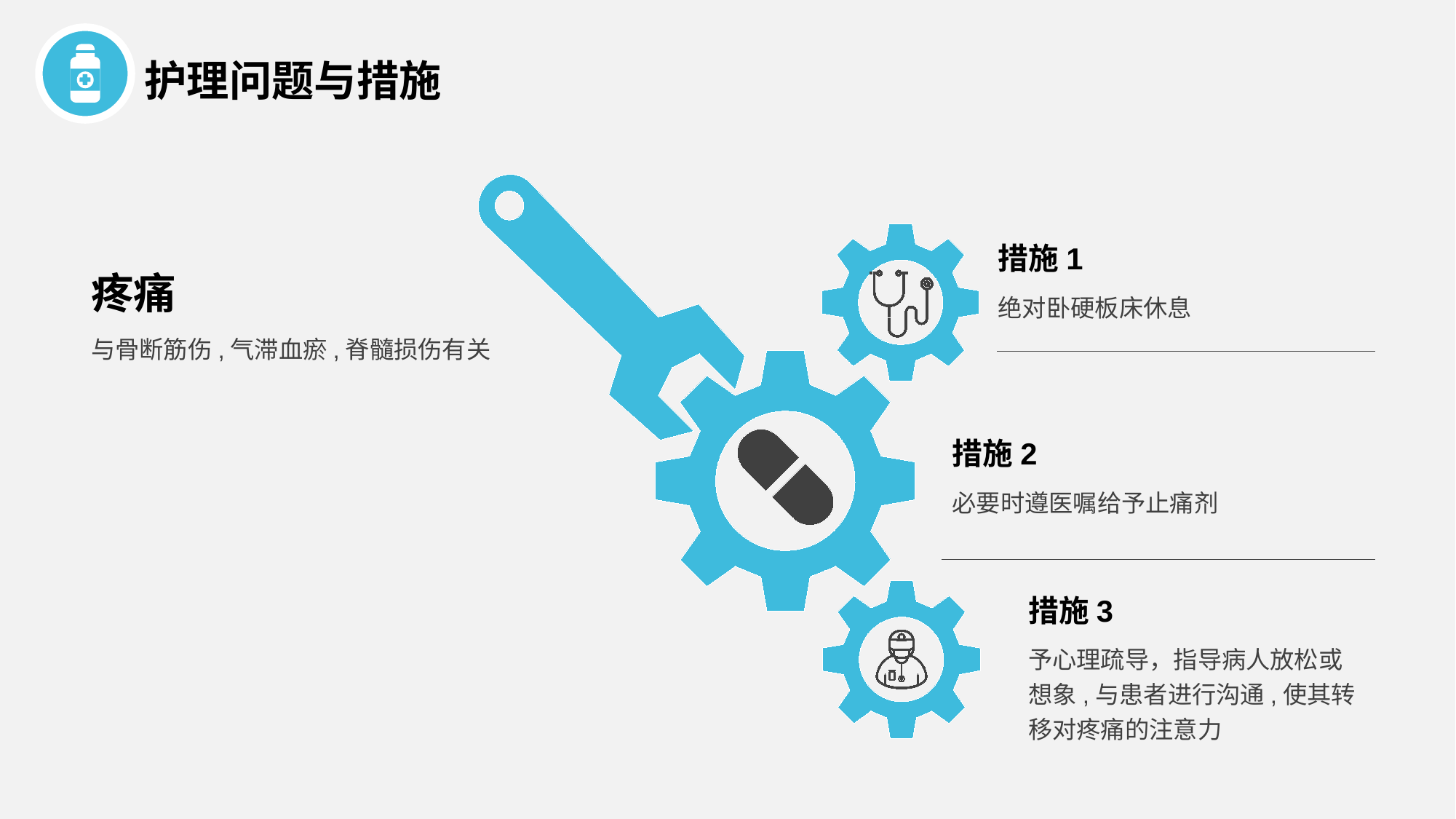

护理问题与措施

措施1
疼痛
绝对卧硬板床休息
与骨断筋伤,气滞血瘀,脊髓损伤有关

措施2
必要时遵医嘱给予止痛剂

措施3
予心理疏导，指导病人放松或想象,与患者进行沟通,使其转移对疼痛的注意力